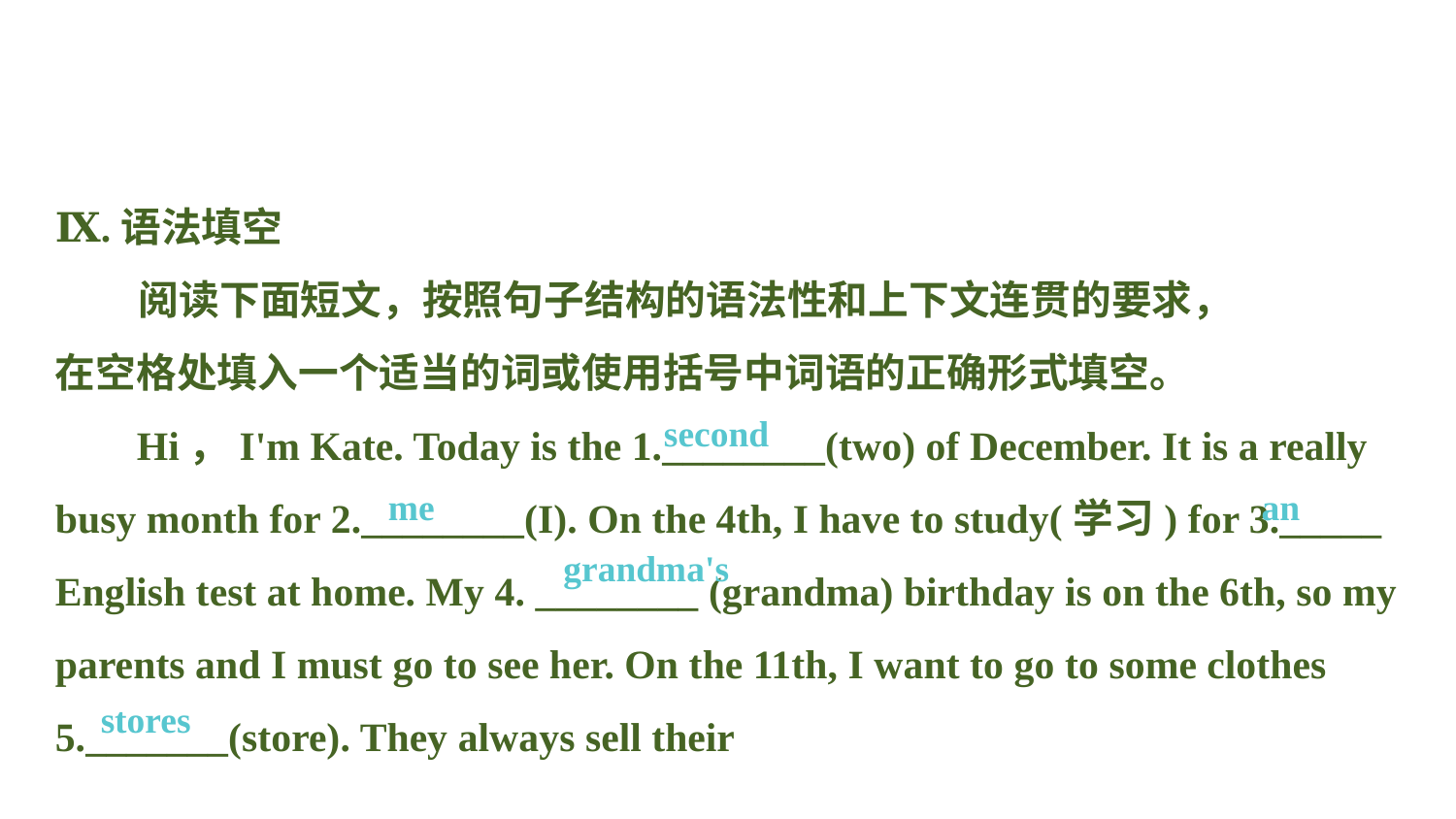

Ⅸ.语法填空
        阅读下面短文，按照句子结构的语法性和上下文连贯的要求，
在空格处填入一个适当的词或使用括号中词语的正确形式填空。
        Hi，I'm Kate. Today is the 1.________(two) of December. It is a really busy month for 2.________(I). On the 4th, I have to study(学习) for 3._____ English test at home. My 4. ________ (grandma) birthday is on the 6th, so my parents and I must go to see her. On the 11th, I want to go to some clothes 5._______(store). They always sell their
second
me
an
grandma's
stores